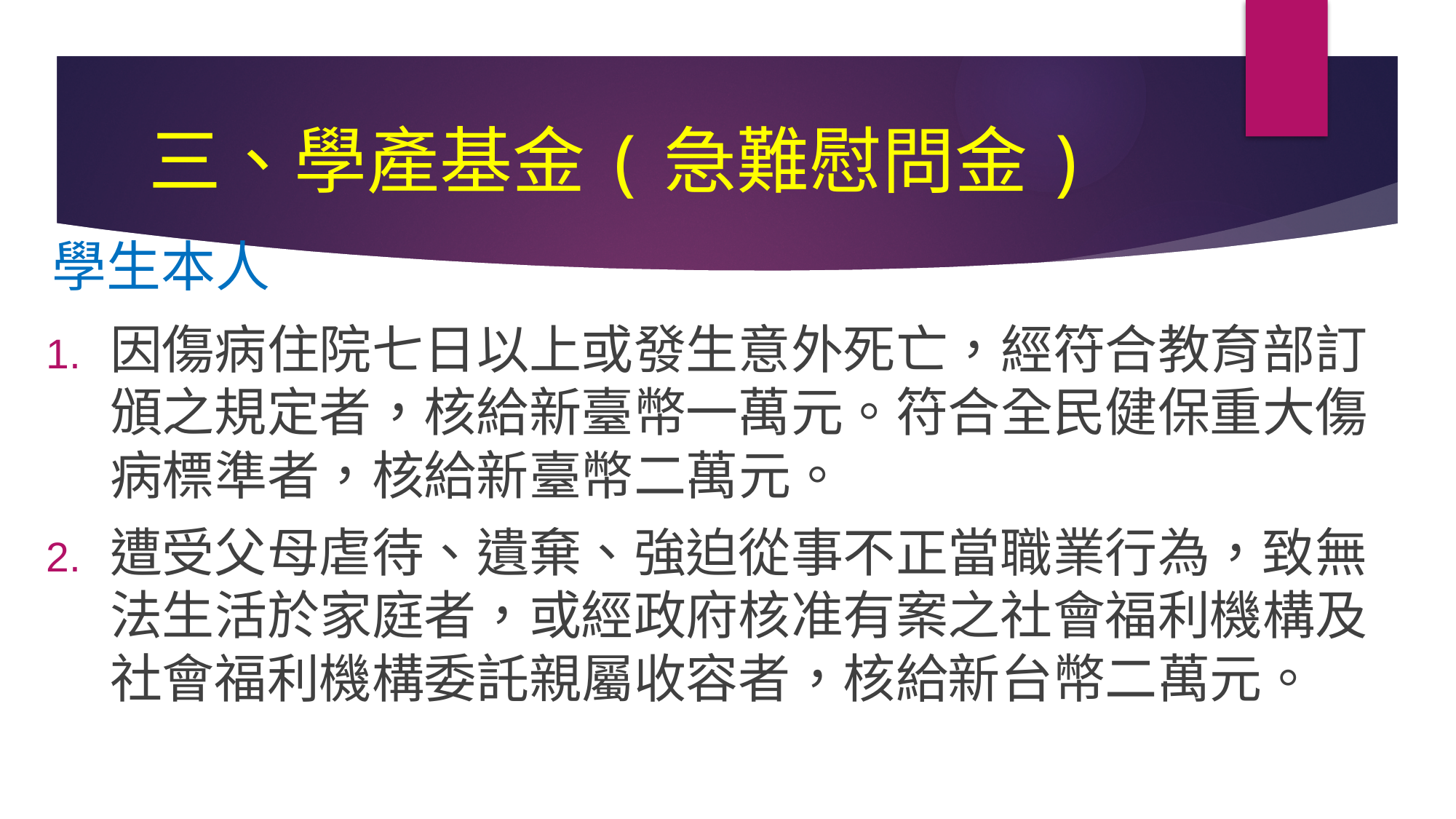

# 三、學產基金(急難慰問金)
學生本人
因傷病住院七日以上或發生意外死亡，經符合教育部訂頒之規定者，核給新臺幣一萬元。符合全民健保重大傷病標準者，核給新臺幣二萬元。
遭受父母虐待、遺棄、強迫從事不正當職業行為，致無法生活於家庭者，或經政府核准有案之社會福利機構及社會福利機構委託親屬收容者，核給新台幣二萬元。